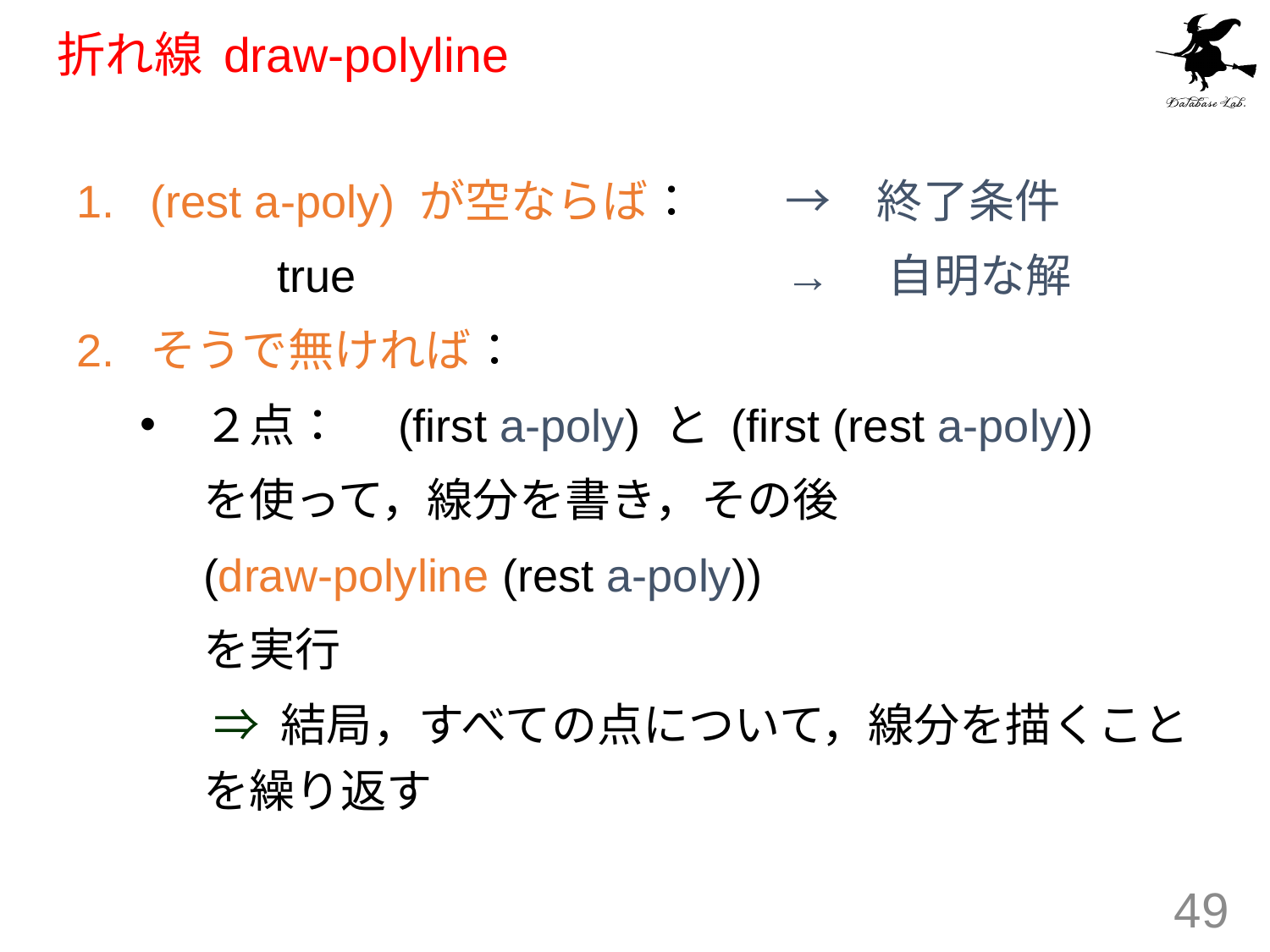

# 折れ線 draw-polyline
(rest a-poly) が空ならば：　	→　終了条件
		true 				→　自明な解
そうで無ければ：
２点：　(first a-poly) と (first (rest a-poly))
	を使って，線分を書き，その後
	(draw-polyline (rest a-poly))
	を実行
	 ⇒ 結局，すべての点について，線分を描くことを繰り返す

49